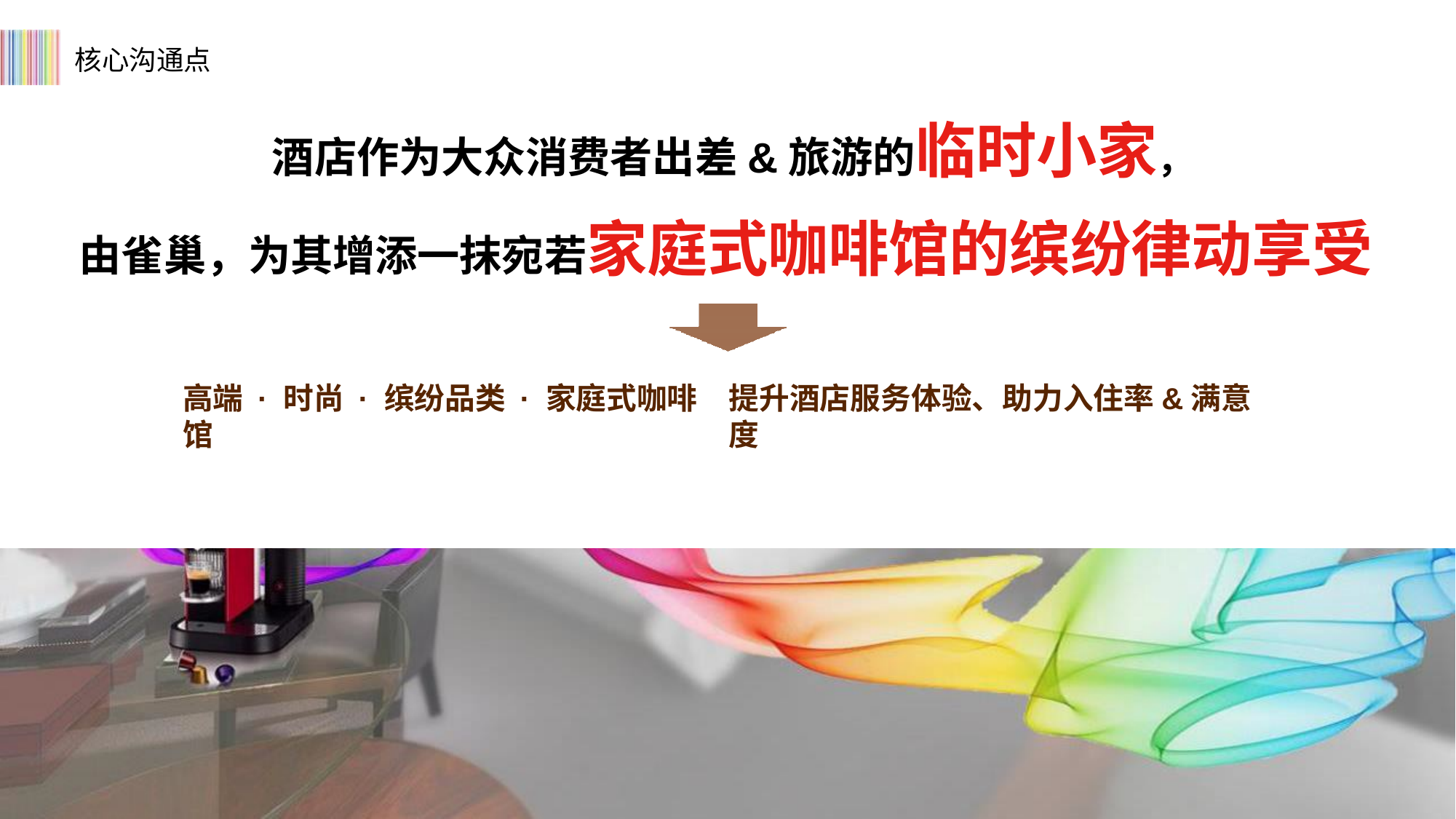

核心沟通点
# 酒店作为大众消费者出差&旅游的临时小家，
由雀巢，为其增添一抹宛若家庭式咖啡馆的缤纷律动享受
高端 · 时尚 · 缤纷品类 · 家庭式咖啡馆
提升酒店服务体验、助力入住率&满意度